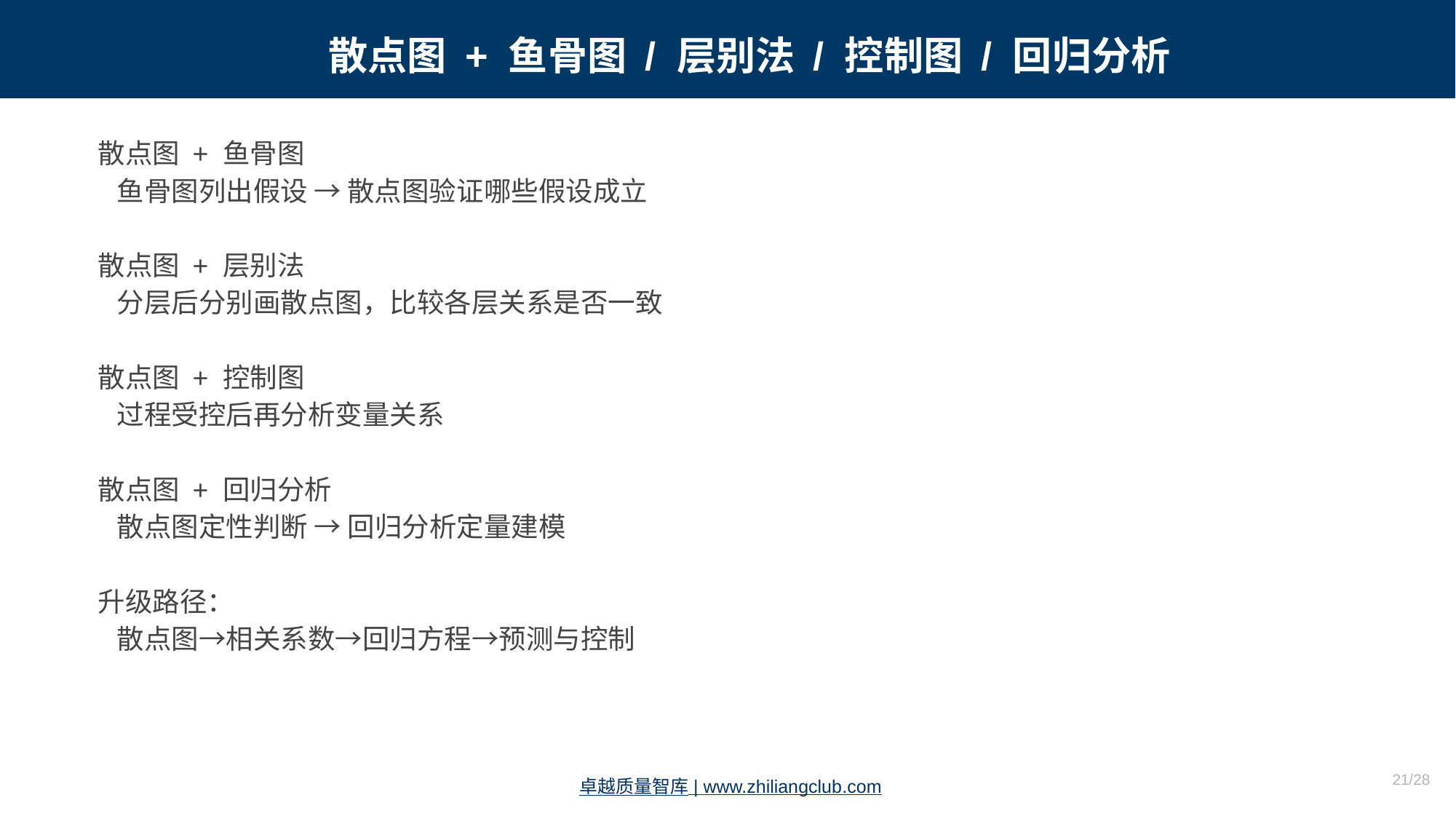

散点图 + 鱼骨图 / 层别法 / 控制图 / 回归分析
散点图 + 鱼骨图
  鱼骨图列出假设 → 散点图验证哪些假设成立

散点图 + 层别法
  分层后分别画散点图，比较各层关系是否一致

散点图 + 控制图
  过程受控后再分析变量关系

散点图 + 回归分析
  散点图定性判断 → 回归分析定量建模

升级路径：
  散点图→相关系数→回归方程→预测与控制
21/28